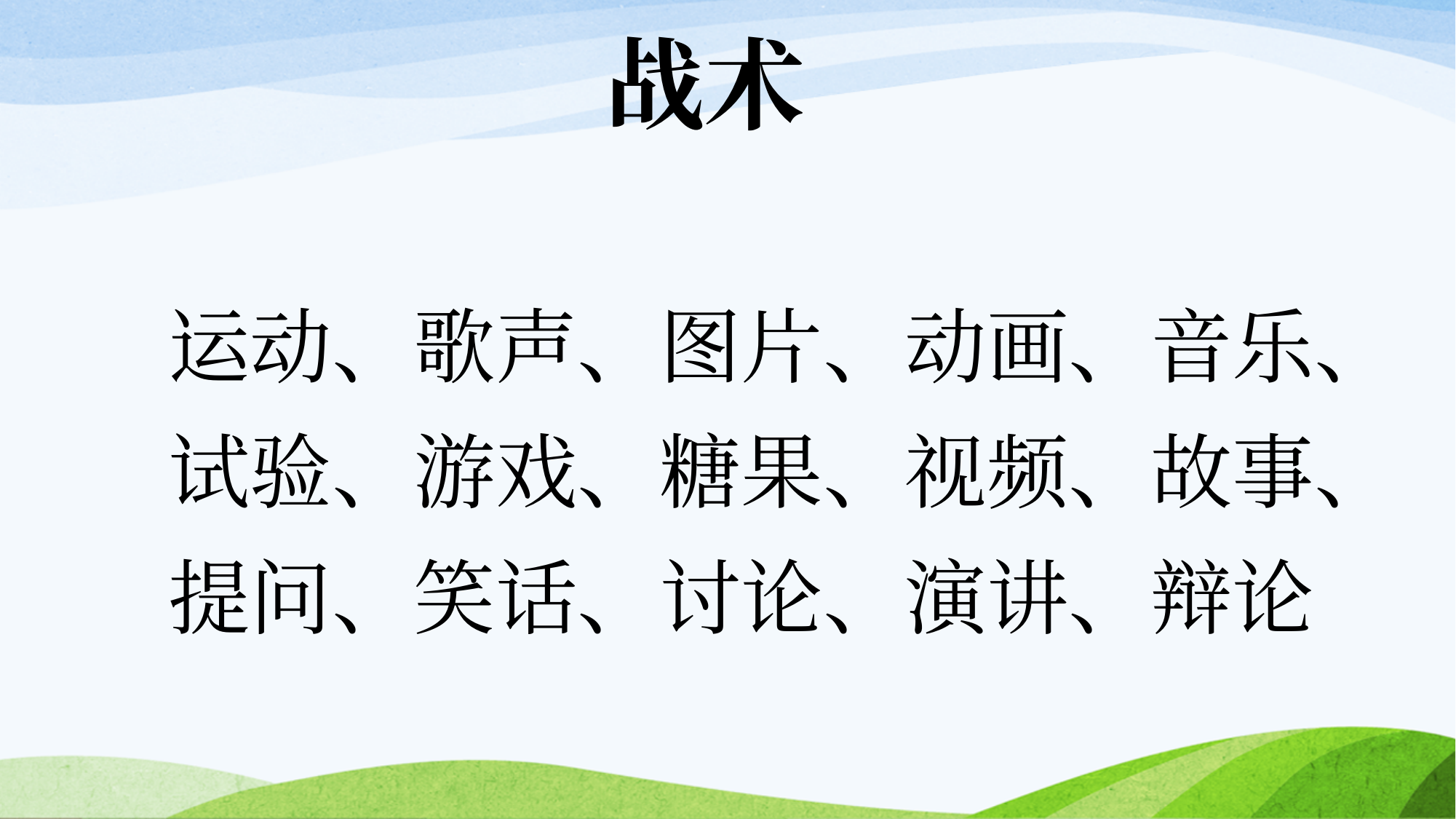

战术

	运动、歌声、图片、动画、音乐、
	试验、游戏、糖果、视频、故事、
	提问、笑话、讨论、演讲、辩论